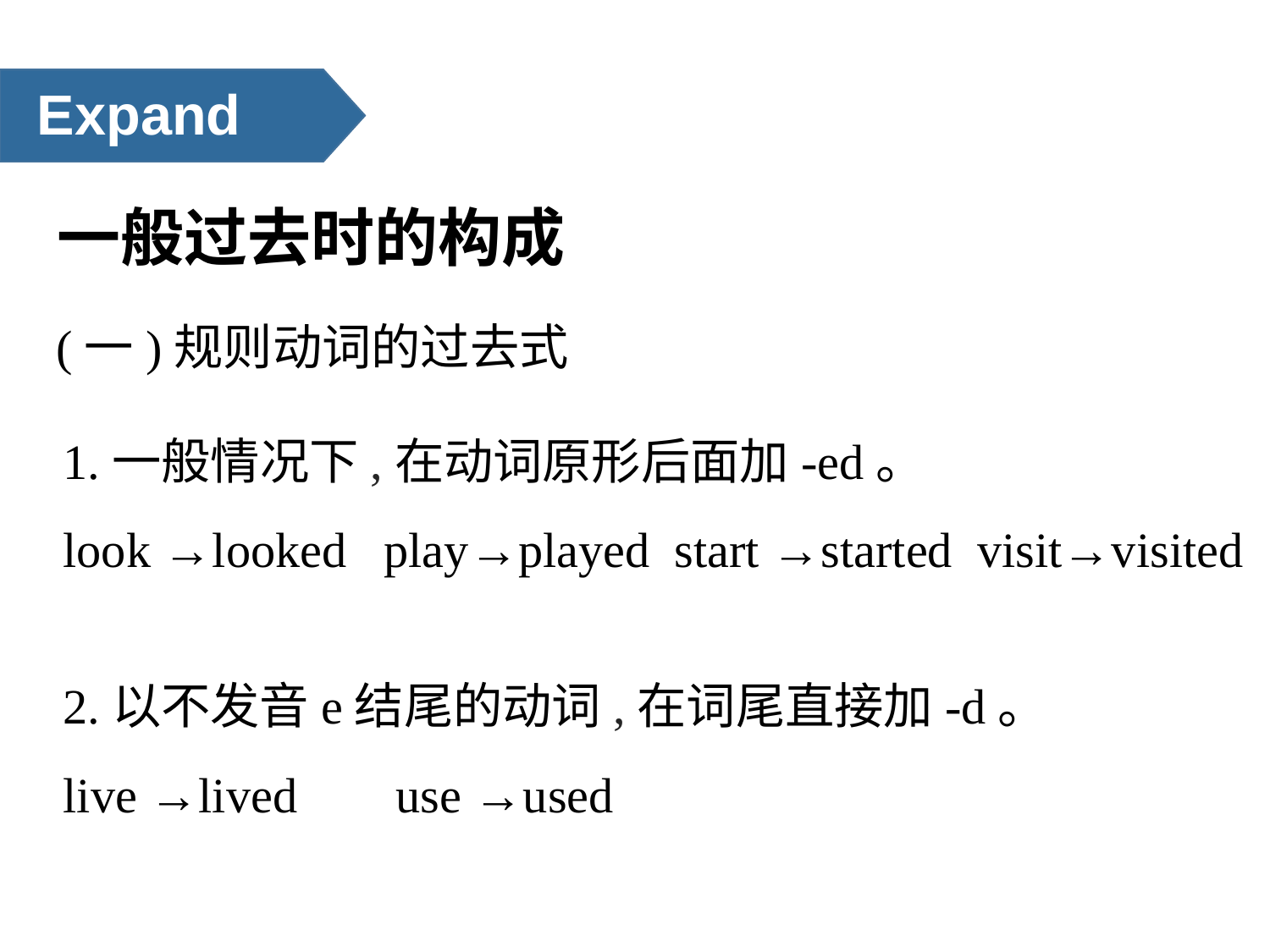

Expand
一般过去时的构成
(一)规则动词的过去式
1.一般情况下,在动词原形后面加-ed。
look →looked   play→played  start →started  visit→visited
2.以不发音e结尾的动词,在词尾直接加-d。
live →lived        use →used